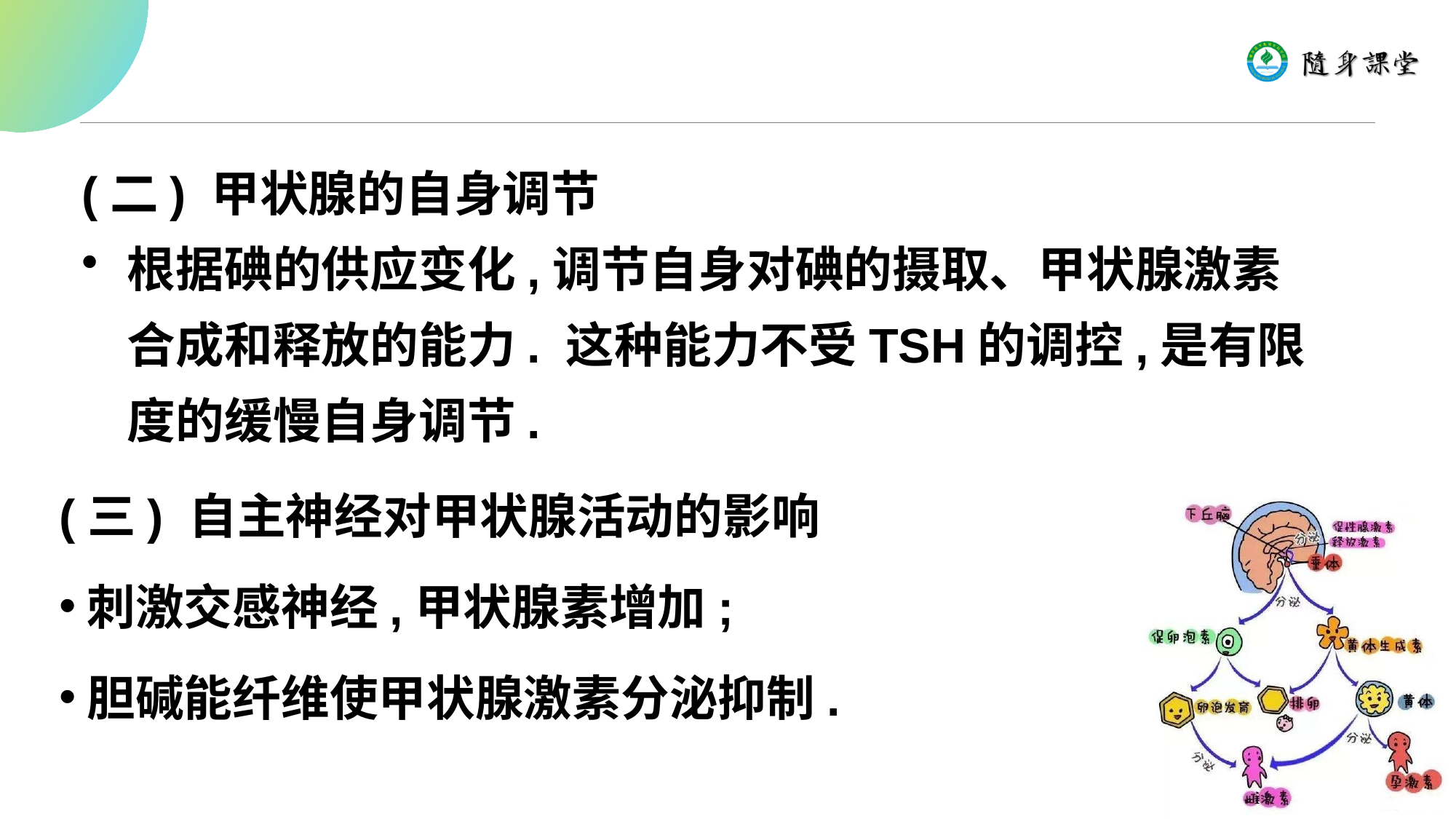

#
(二) 甲状腺的自身调节
根据碘的供应变化,调节自身对碘的摄取、甲状腺激素合成和释放的能力. 这种能力不受TSH的调控,是有限度的缓慢自身调节.
(三) 自主神经对甲状腺活动的影响
刺激交感神经,甲状腺素增加;
胆碱能纤维使甲状腺激素分泌抑制.